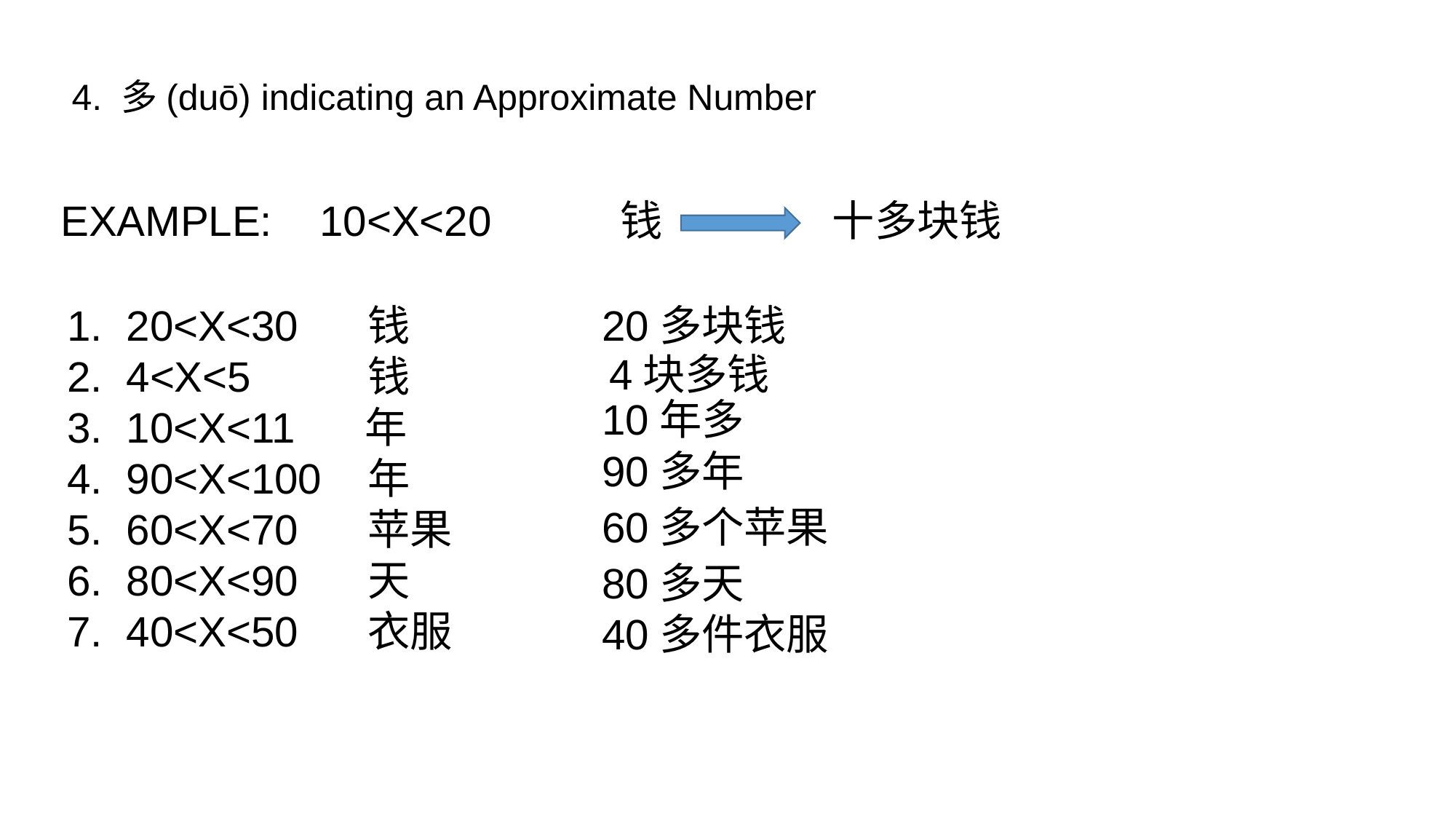

4. 多(duō) indicating an Approximate Number
EXAMPLE:    10<X<20          钱                  十多块钱

1.  20<X<30     钱
2.  4<X<5         钱
3.  10<X<11     年
4.  90<X<100   年
5.  60<X<70     苹果
6.  80<X<90     天
7.  40<X<50     衣服
20多块钱
4块多钱
10年多
90多年
60多个苹果
80多天
40多件衣服